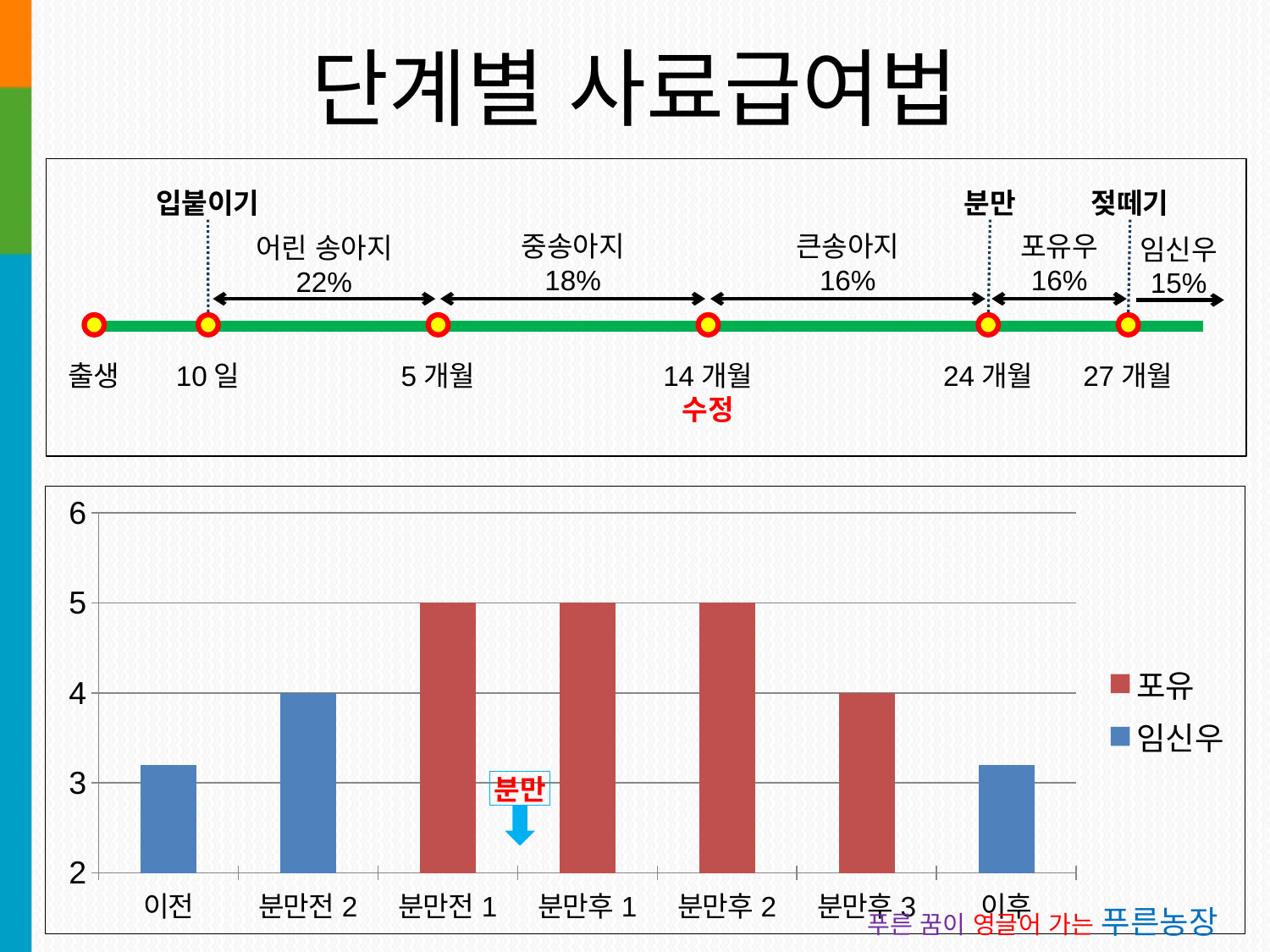

# 단계별 사료급여법

입붙이기
분만
젖떼기
중송아지
18%
큰송아지
16%
포유우
16%
어린 송아지
22%

출생
10일
5개월
14개월
수정
24개월
27개월
임신우
15%

### Chart

| Category | 임신우 | 포유 |
|---|---|---|
| 이전 | 3.2 | None |
| 분만전2 | 4.0 | None |
| 분만전1 | None | 5.0 |
| 분만후1 | None | 5.0 |
| 분만후2 | None | 5.0 |
| 분만후3 | None | 4.0 |
| 이후 | 3.2 | None |
분만
푸른 꿈이 영글어 가는 푸른농장